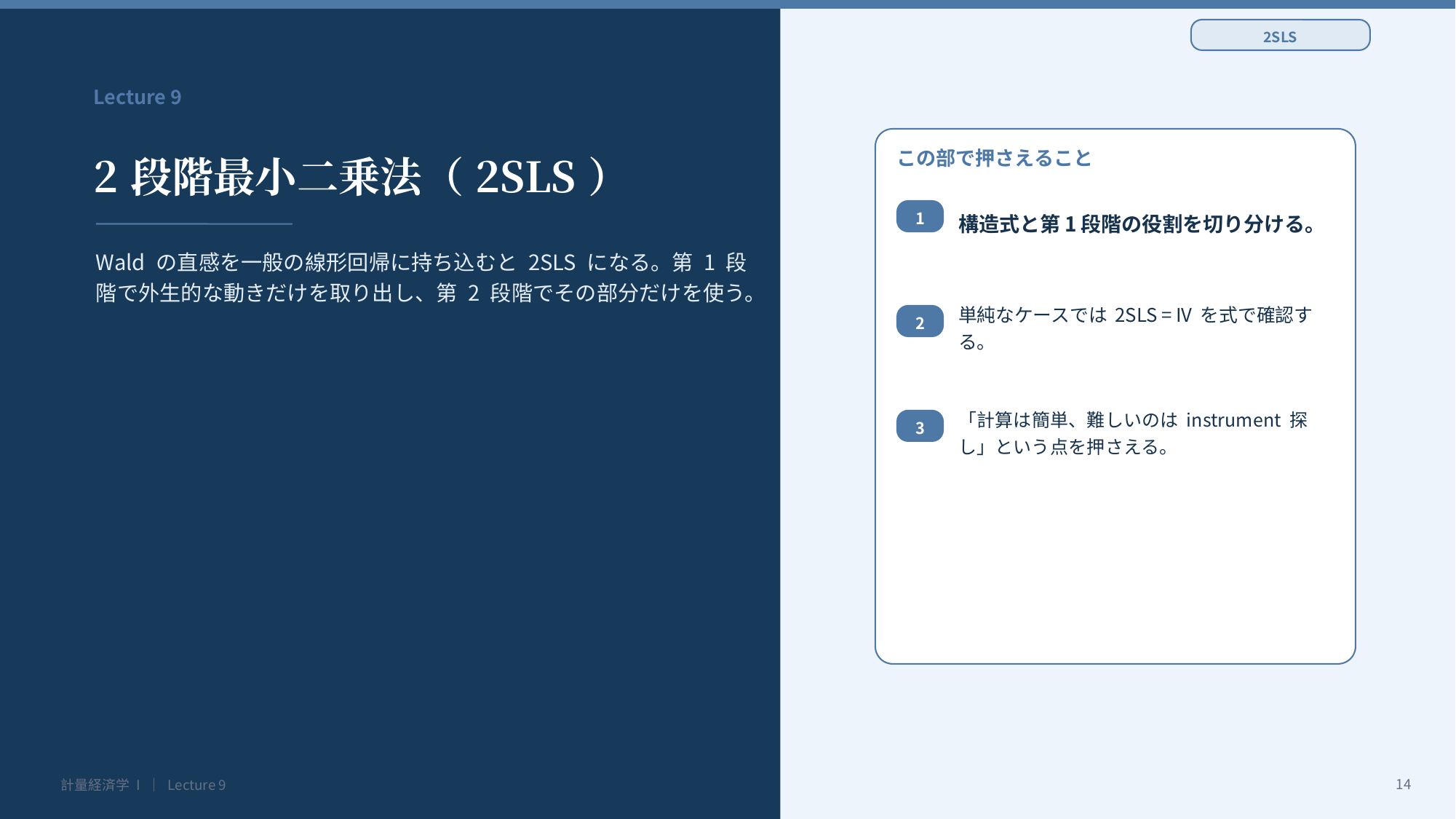

2SLS
Lecture 9

2段階最小二乗法（2SLS）
この部で押さえること
構造式と第1段階の役割を切り分ける。

1

Wald の直感を一般の線形回帰に持ち込むと 2SLS になる。第 1 段階で外生的な動きだけを取り出し、第 2 段階でその部分だけを使う。
単純なケースでは 2SLS = IV を式で確認する。

2
「計算は簡単、難しいのは instrument 探し」という点を押さえる。

3
14
計量経済学 I ｜ Lecture 9